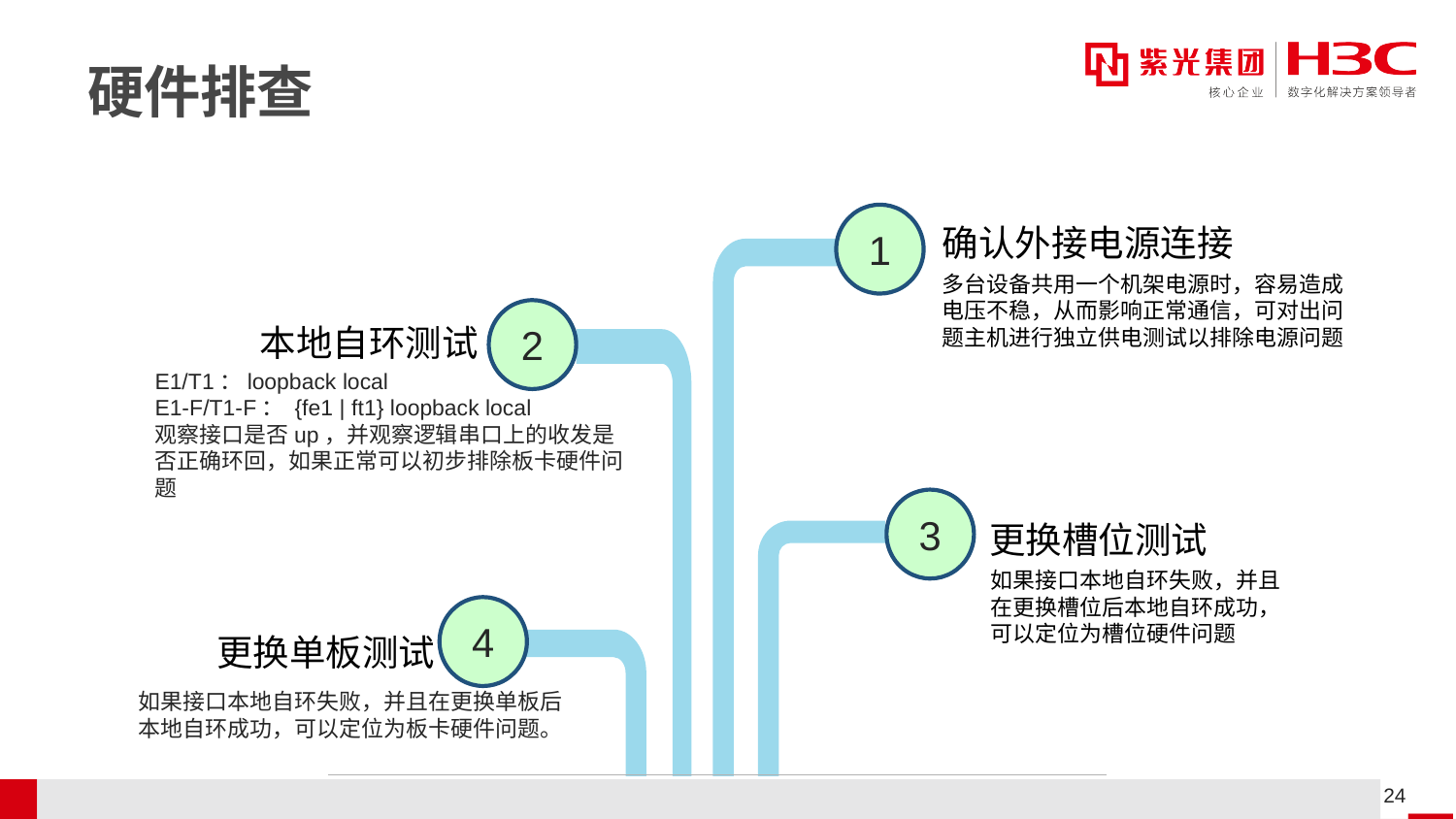

# 硬件排查
确认外接电源连接
多台设备共用一个机架电源时，容易造成电压不稳，从而影响正常通信，可对出问题主机进行独立供电测试以排除电源问题
1

2
 本地自环测试

E1/T1：loopback local
E1-F/T1-F： {fe1 | ft1} loopback local
观察接口是否up，并观察逻辑串口上的收发是否正确环回，如果正常可以初步排除板卡硬件问题
更换槽位测试
3

如果接口本地自环失败，并且在更换槽位后本地自环成功，可以定位为槽位硬件问题
4
更换单板测试

如果接口本地自环失败，并且在更换单板后本地自环成功，可以定位为板卡硬件问题。